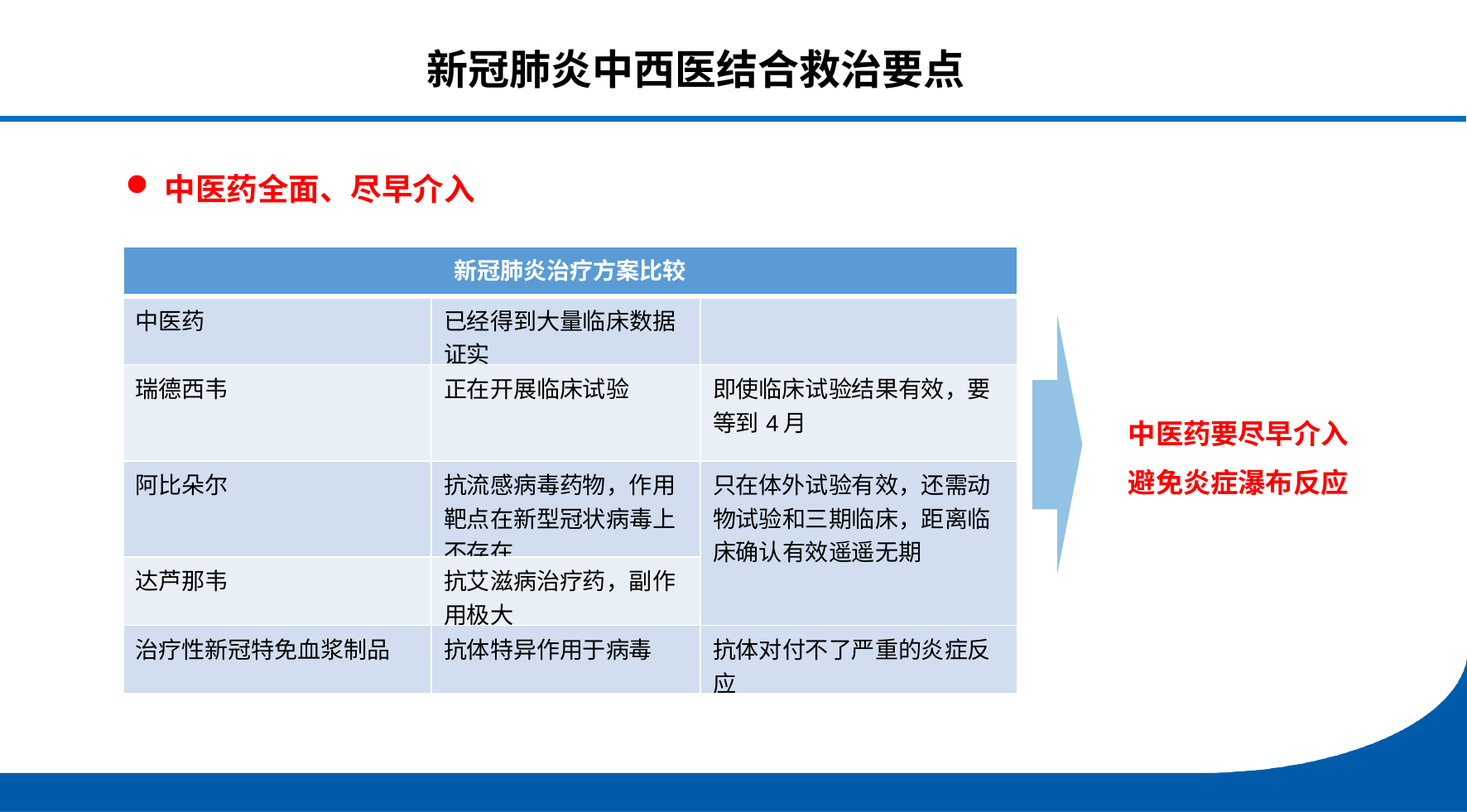

# 新冠肺炎中西医结合救治要点
中医药全面、尽早介入
| 新冠肺炎治疗方案比较 |  |  |
| --- | --- | --- |
| 中医药 | 已经得到大量临床数据证实 |  |
| 瑞德西韦 | 正在开展临床试验 | 即使临床试验结果有效，要等到4月 |
| 阿比朵尔 | 抗流感病毒药物，作用靶点在新型冠状病毒上不存在 | 只在体外试验有效，还需动物试验和三期临床，距离临床确认有效遥遥无期 |
| 达芦那韦 | 抗艾滋病治疗药，副作用极大 |  |
| 治疗性新冠特免血浆制品 | 抗体特异作用于病毒 | 抗体对付不了严重的炎症反应 |
中医药要尽早介入
避免炎症瀑布反应